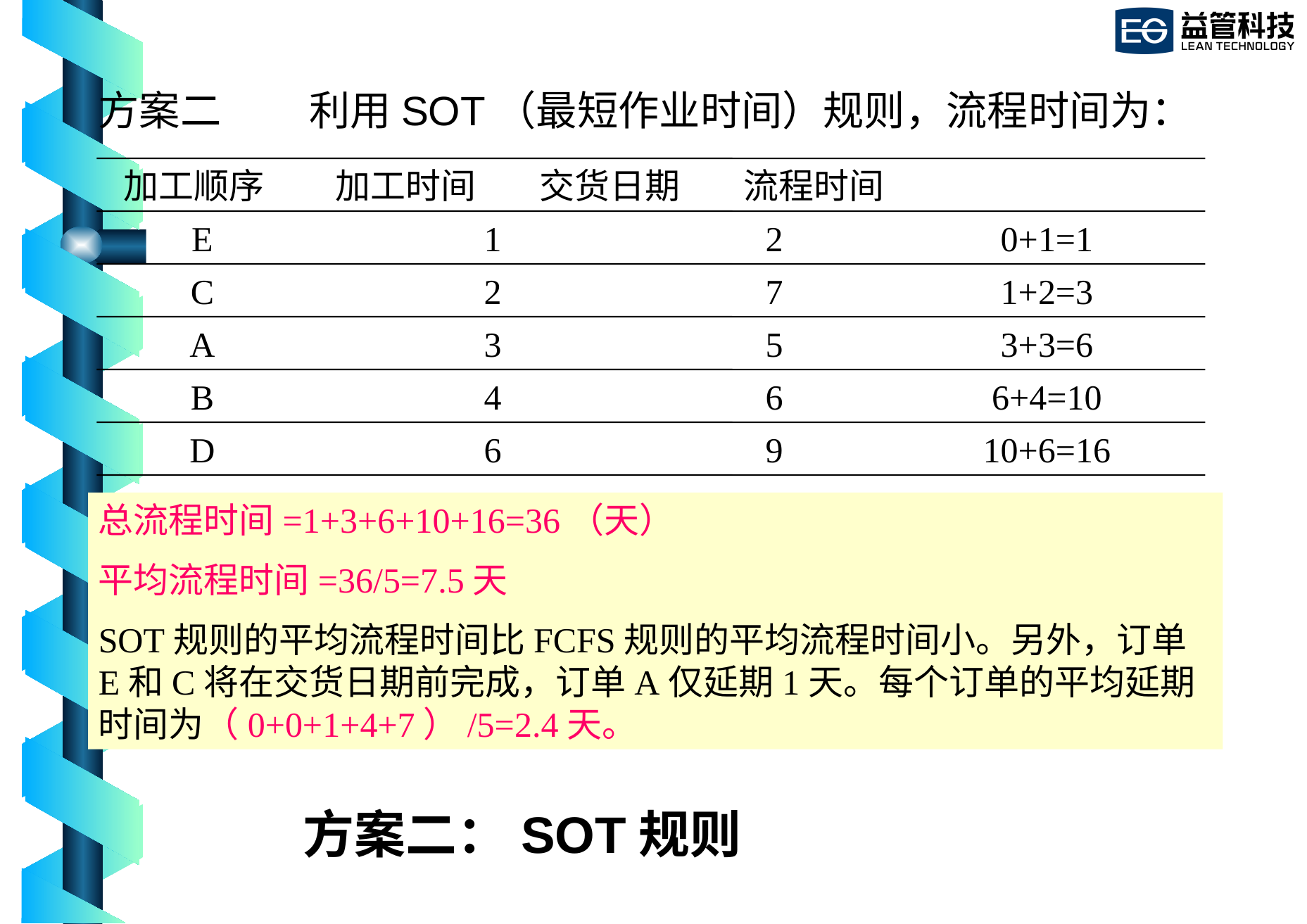

方案二	利用SOT（最短作业时间）规则，流程时间为：

 加工顺序         加工时间        交货日期        流程时间

E
C
A
B
D
1
2
3
4
6
2
7
5
6
9
0+1=1
1+2=3
3+3=6
6+4=10
10+6=16

总流程时间=1+3+6+10+16=36（天）
平均流程时间=36/5=7.5天
SOT规则的平均流程时间比FCFS规则的平均流程时间小。另外，订单E和C将在交货日期前完成，订单A仅延期1天。每个订单的平均延期时间为（0+0+1+4+7）/5=2.4天。
# 方案二：SOT规则